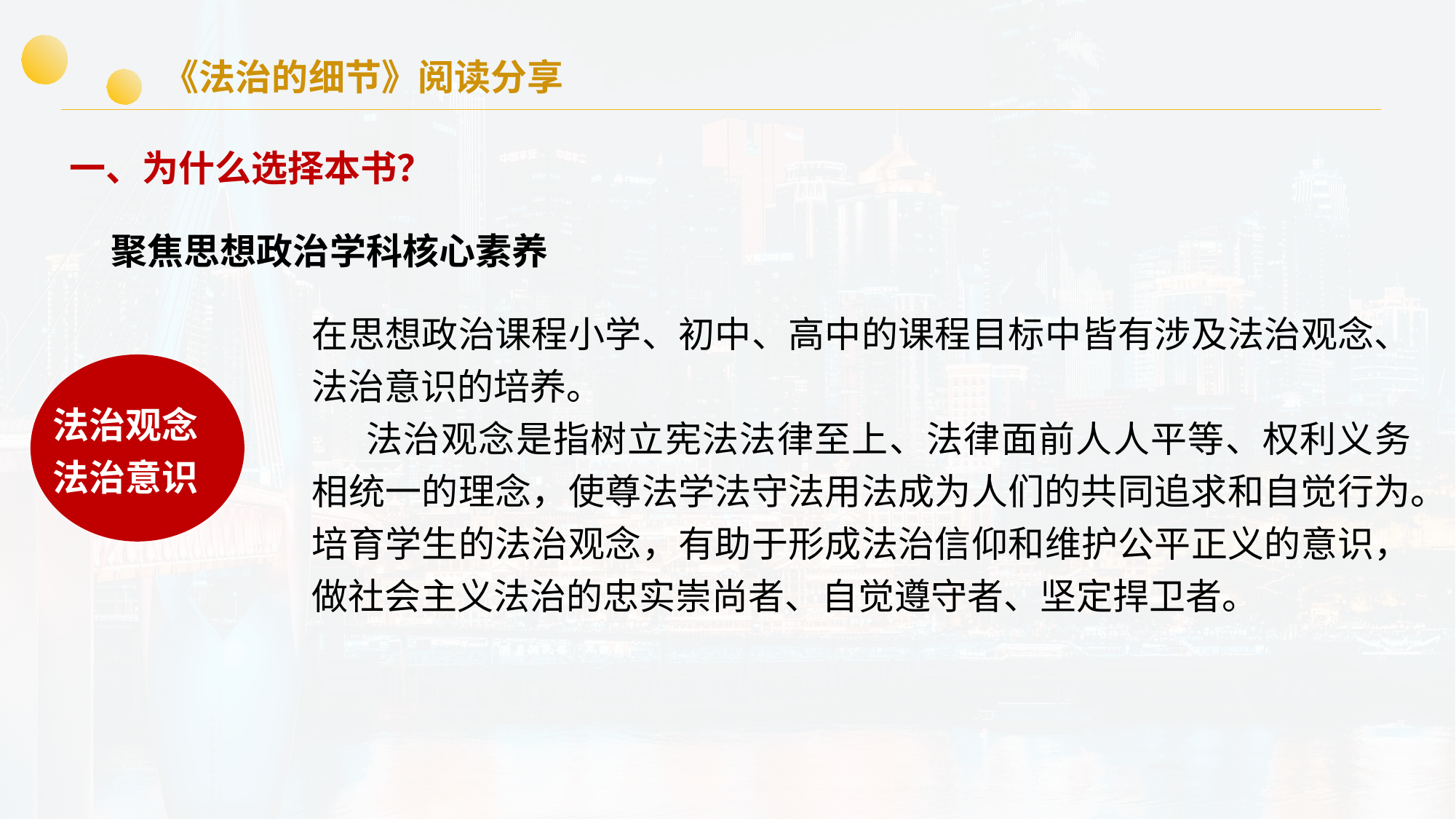

《法治的细节》阅读分享
一、为什么选择本书？
聚焦思想政治学科核心素养
在思想政治课程小学、初中、高中的课程目标中皆有涉及法治观念、法治意识的培养。
法治观念是指树立宪法法律至上、法律面前人人平等、权利义务相统一的理念，使尊法学法守法用法成为人们的共同追求和自觉行为。培育学生的法治观念，有助于形成法治信仰和维护公平正义的意识，做社会主义法治的忠实崇尚者、自觉遵守者、坚定捍卫者。

法治观念
法治意识